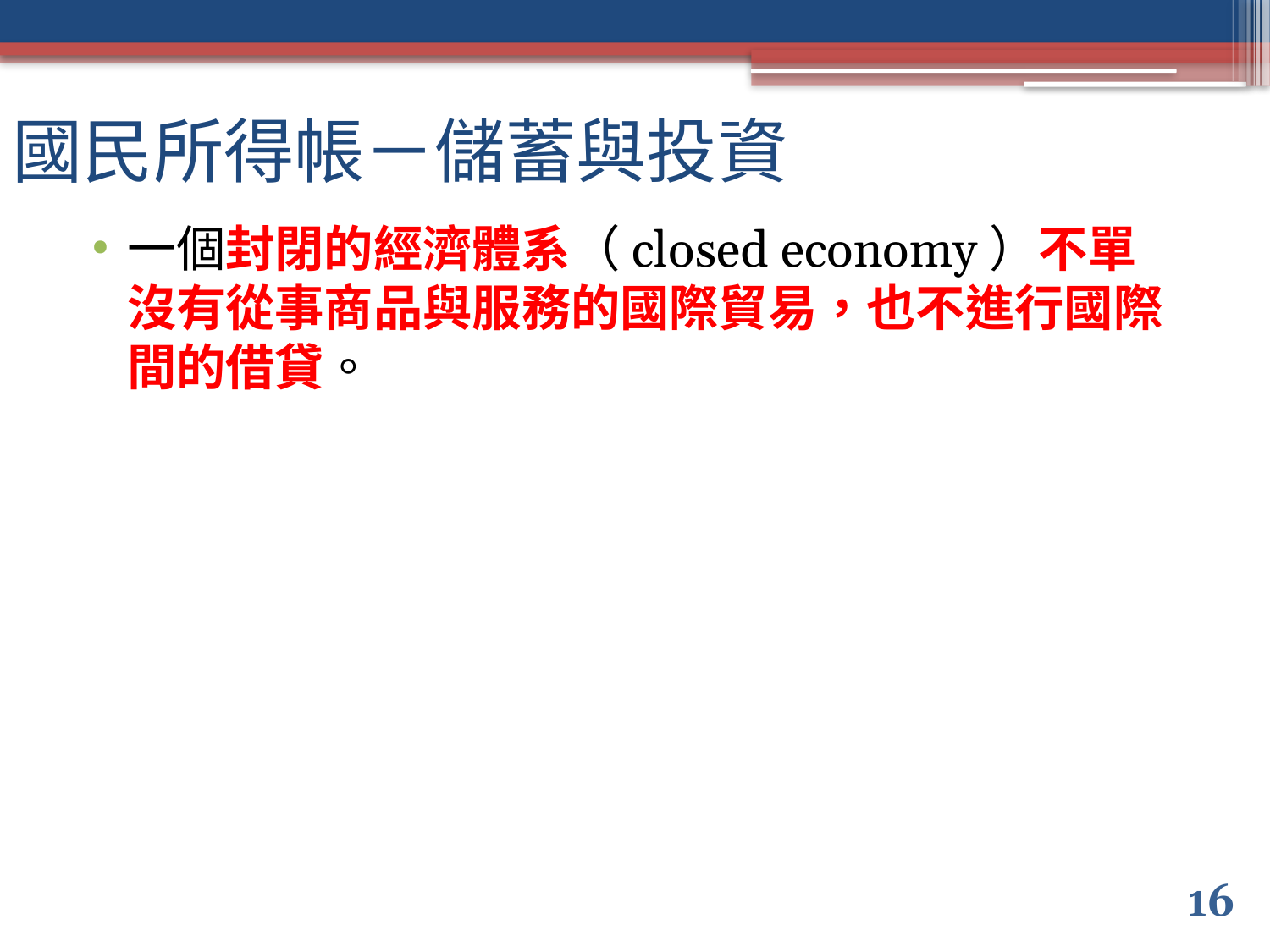

# 國民所得帳－儲蓄與投資
一個封閉的經濟體系（closed economy）不單沒有從事商品與服務的國際貿易，也不進行國際間的借貸。

16